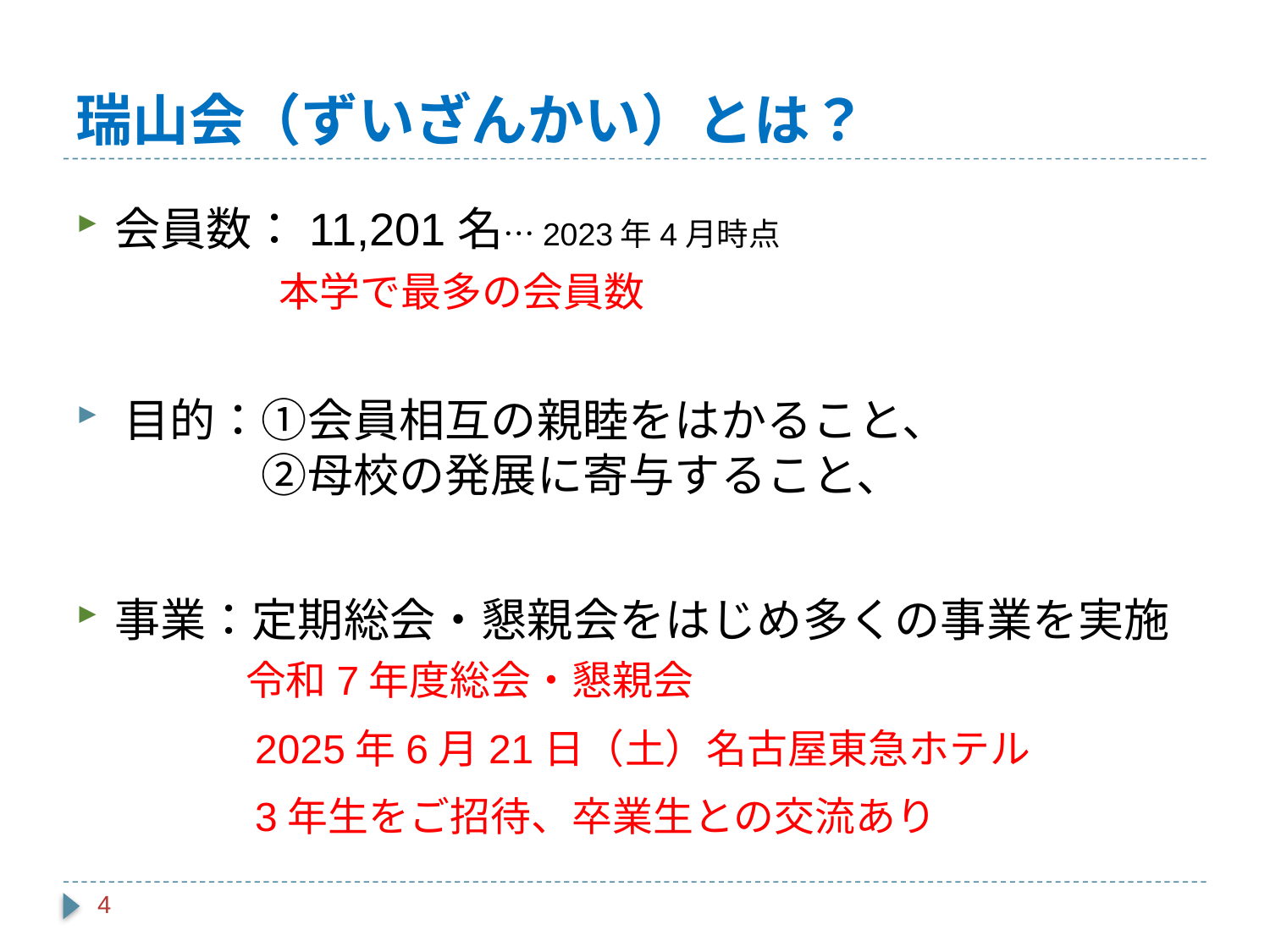

# 瑞山会（ずいざんかい）とは？
会員数：11,201名…2023年4月時点
　　　　　本学で最多の会員数

目的：①会員相互の親睦をはかること、
　　　②母校の発展に寄与すること、

事業：定期総会・懇親会をはじめ多くの事業を実施
　　　 令和7年度総会・懇親会
　　　 2025年6月21日（土）名古屋東急ホテル
　　　 3年生をご招待、卒業生との交流あり
4